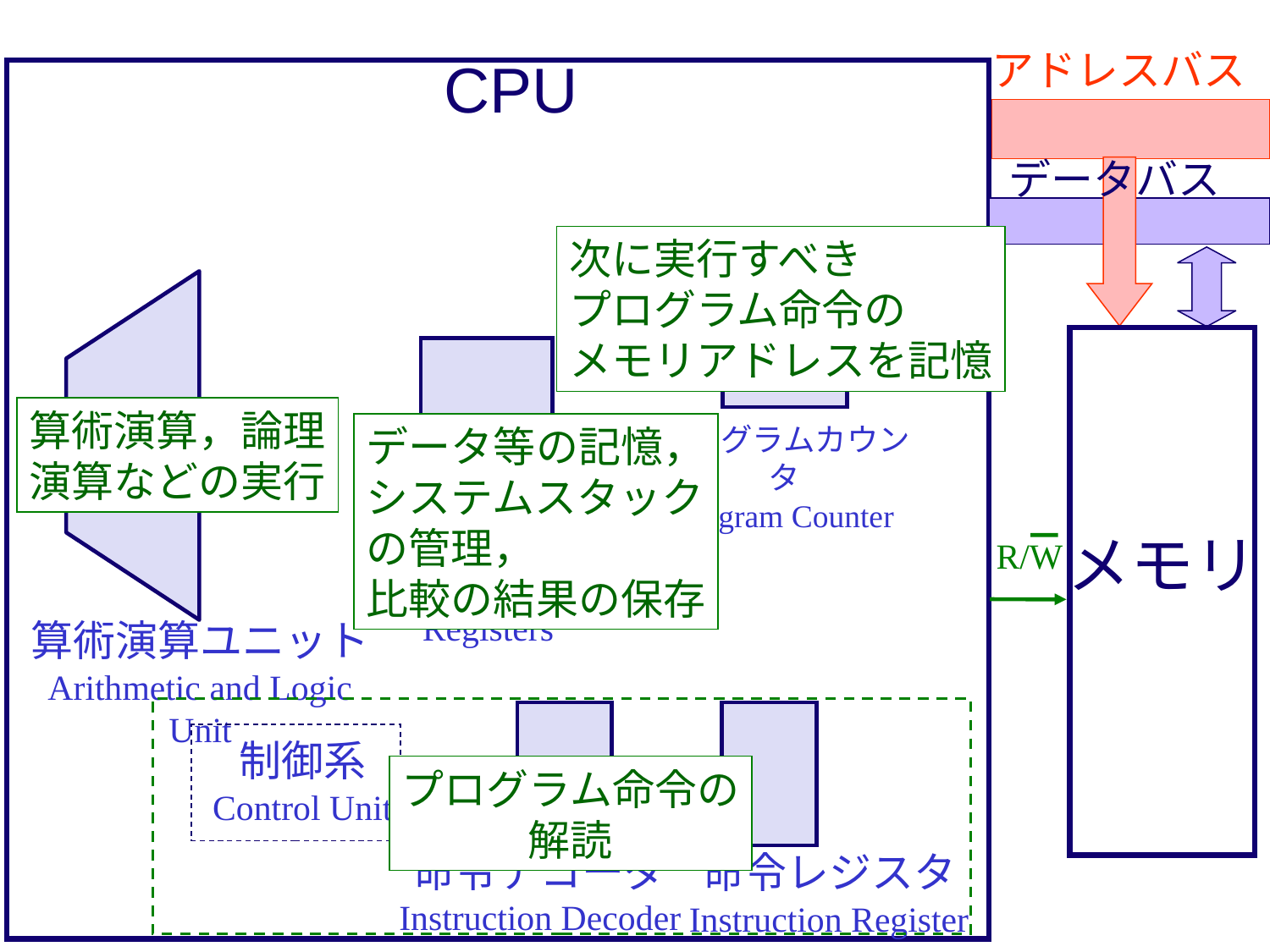

アドレスバス
CPU

データバス

次に実行すべき
プログラム命令の
メモリアドレスを記憶

算術演算，論理
演算などの実行
プログラムカウンタ
Program Counter
データ等の記憶，
システムスタック
の管理，
比較の結果の保存
メモリ
R/W

レジスタ
Registers

算術演算ユニット
Arithmetic and Logic Unit

制御系
Control Unit
プログラム命令の
解読
命令デコーダ
Instruction Decoder
命令レジスタ
Instruction Register